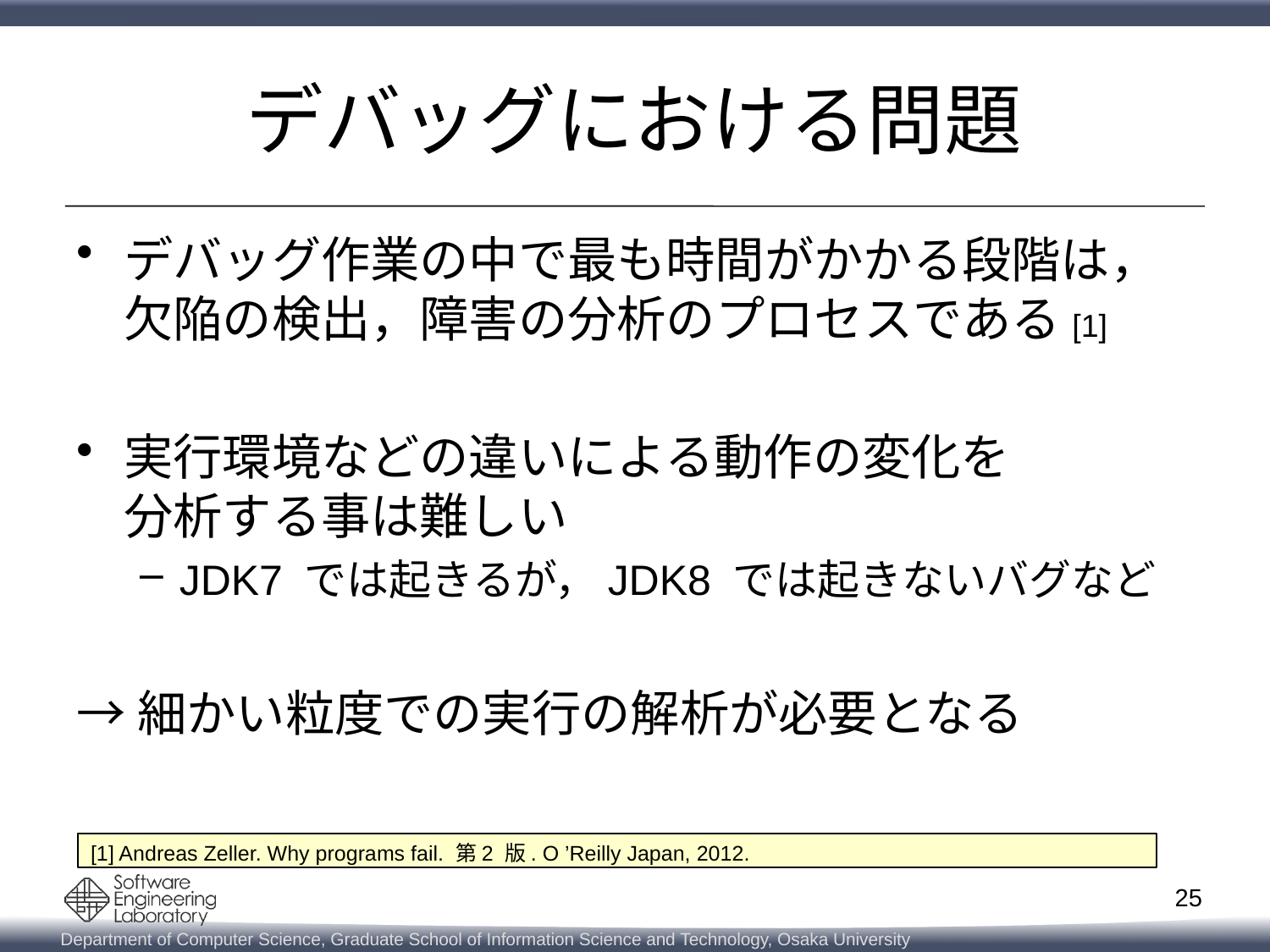

# デバッグにおける問題
デバッグ作業の中で最も時間がかかる段階は，
欠陥の検出，障害の分析のプロセスである[1]

実行環境などの違いによる動作の変化を
分析する事は難しい
JDK7 では起きるが，JDK8 では起きないバグなど

→細かい粒度での実行の解析が必要となる

[1] Andreas Zeller. Why programs fail. 第2 版. O ’Reilly Japan, 2012.
25